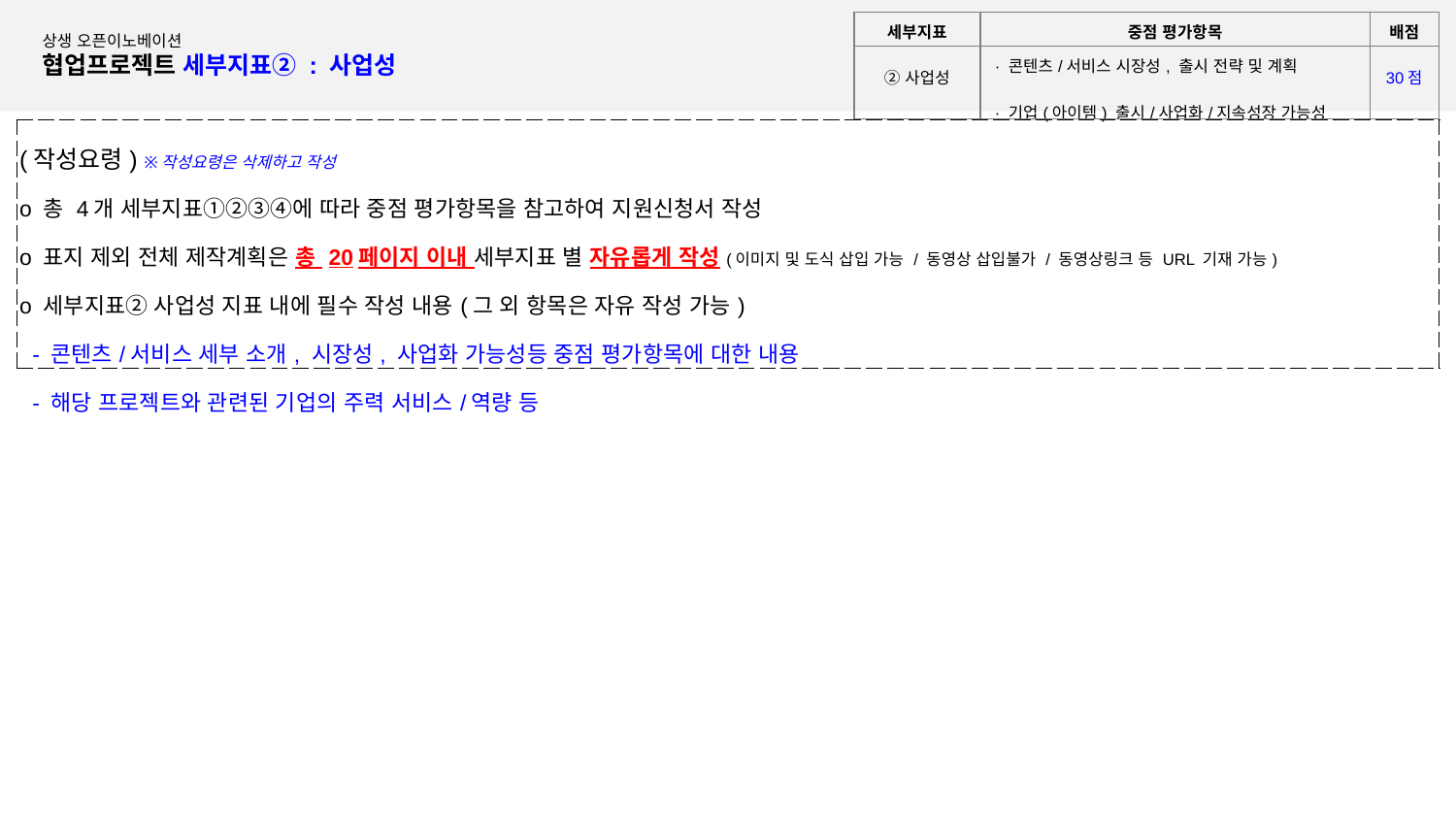

| 세부지표 | 중점 평가항목 | 배점 |
| --- | --- | --- |
| ②사업성 | · 콘텐츠/서비스 시장성, 출시 전략 및 계획 · 기업(아이템) 출시/사업화/지속성장 가능성 | 30점 |
상생 오픈이노베이션
협업프로젝트 세부지표② : 사업성
| (작성요령) ※작성요령은 삭제하고 작성 o 총 4개 세부지표①②③④에 따라 중점 평가항목을 참고하여 지원신청서 작성 o 표지 제외 전체 제작계획은 총 20페이지 이내 세부지표 별 자유롭게 작성(이미지 및 도식 삽입 가능 / 동영상 삽입불가 / 동영상링크 등 URL 기재 가능) o 세부지표② 사업성 지표 내에 필수 작성 내용(그 외 항목은 자유 작성 가능) - 콘텐츠/서비스 세부 소개, 시장성, 사업화 가능성등 중점 평가항목에 대한 내용 - 해당 프로젝트와 관련된 기업의 주력 서비스/역량 등 |
| --- |